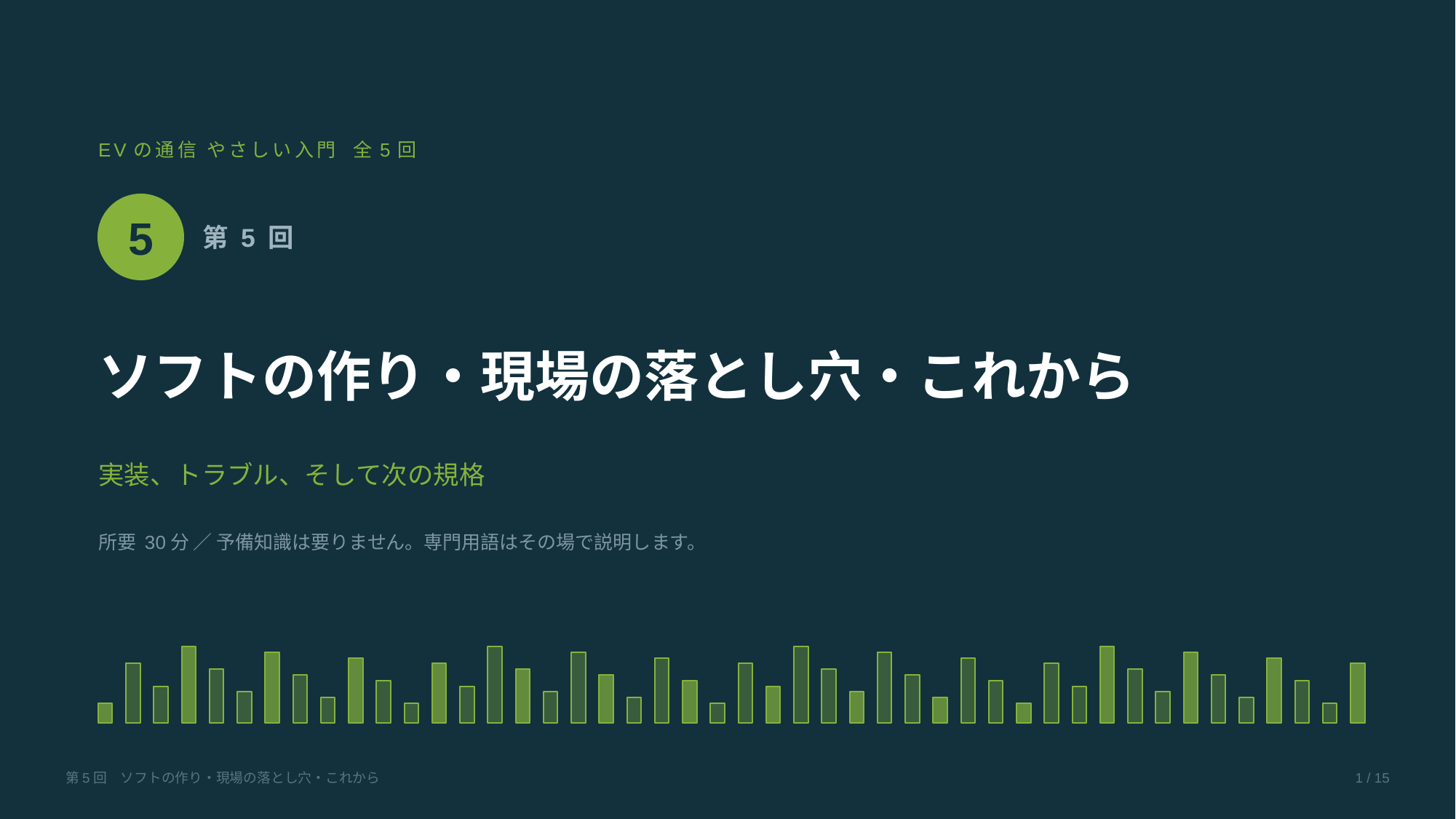

EVの通信 やさしい入門  全5回

5
第 5 回
ソフトの作り・現場の落とし穴・これから
実装、トラブル、そして次の規格
所要 30分 ／ 予備知識は要りません。専門用語はその場で説明します。

第5回　ソフトの作り・現場の落とし穴・これから
1 / 15